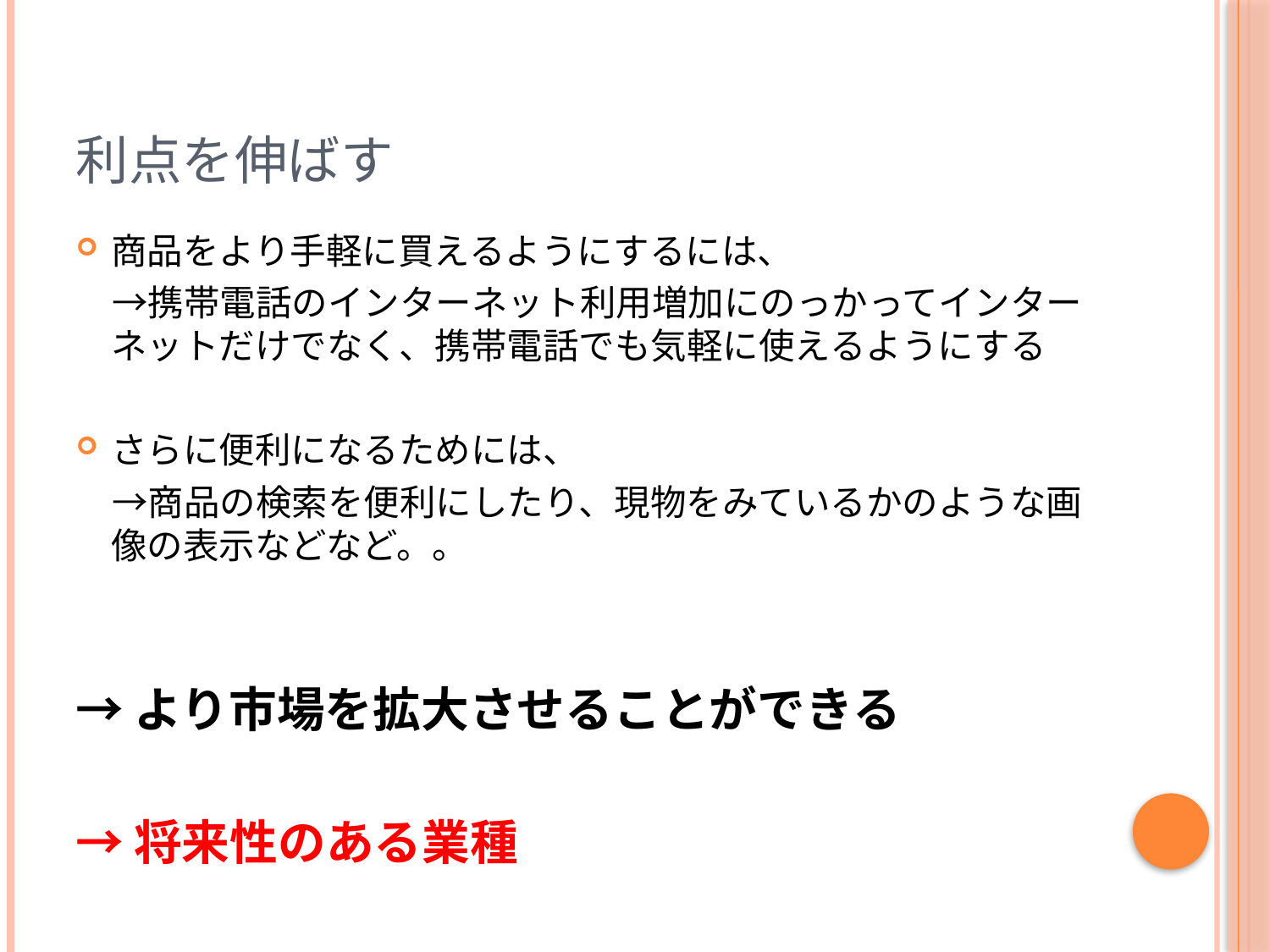

# 利点を伸ばす
商品をより手軽に買えるようにするには、
　→携帯電話のインターネット利用増加にのっかってインターネットだけでなく、携帯電話でも気軽に使えるようにする

さらに便利になるためには、
　→商品の検索を便利にしたり、現物をみているかのような画像の表示などなど。。

→より市場を拡大させることができる

→将来性のある業種